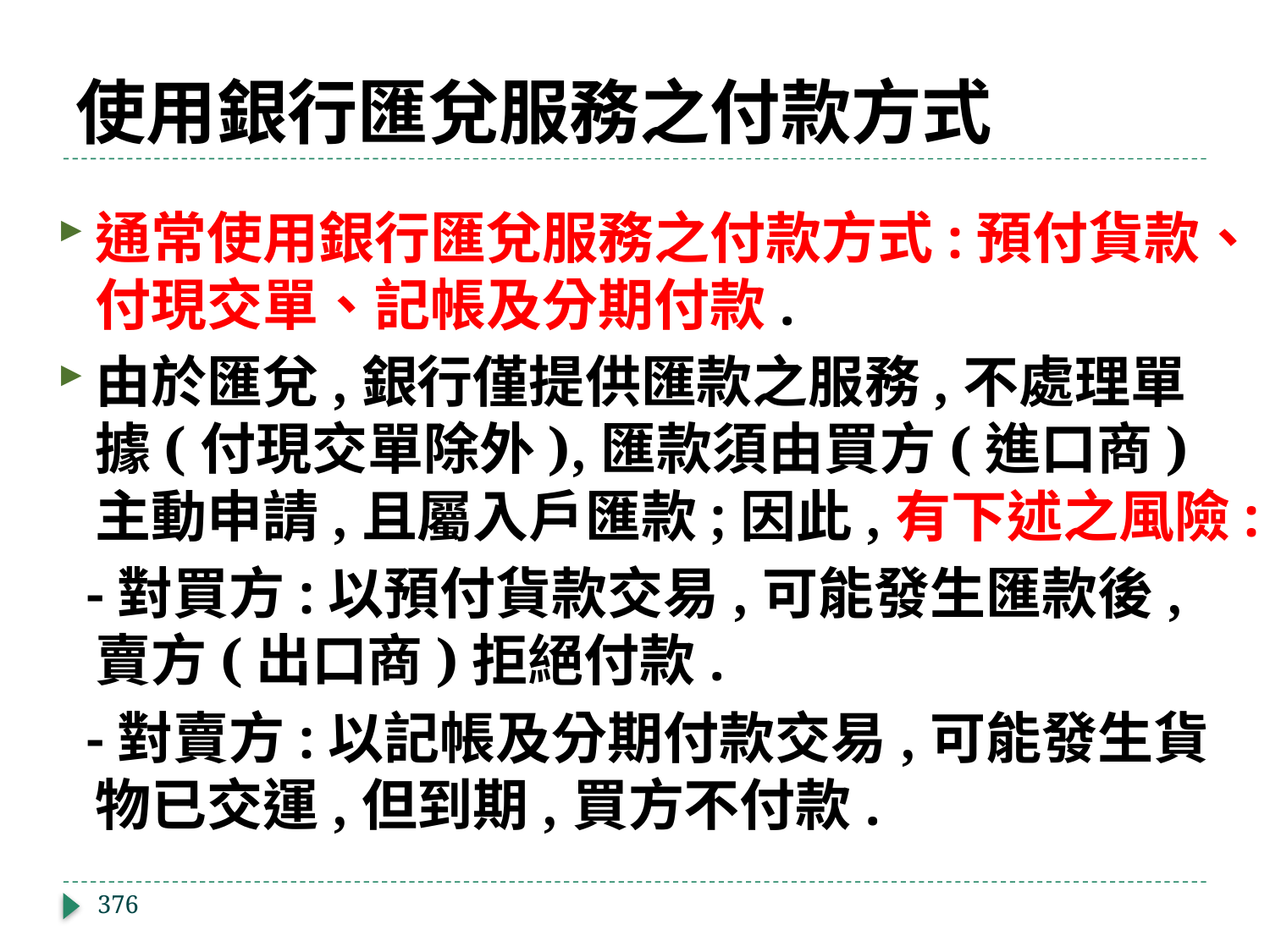

# 使用銀行匯兌服務之付款方式
通常使用銀行匯兌服務之付款方式:預付貨款、付現交單、記帳及分期付款.
由於匯兌,銀行僅提供匯款之服務,不處理單據(付現交單除外),匯款須由買方(進口商)主動申請,且屬入戶匯款;因此,有下述之風險:
  -對買方:以預付貨款交易,可能發生匯款後,賣方(出口商)拒絕付款.
  -對賣方:以記帳及分期付款交易,可能發生貨物已交運,但到期,買方不付款.
376